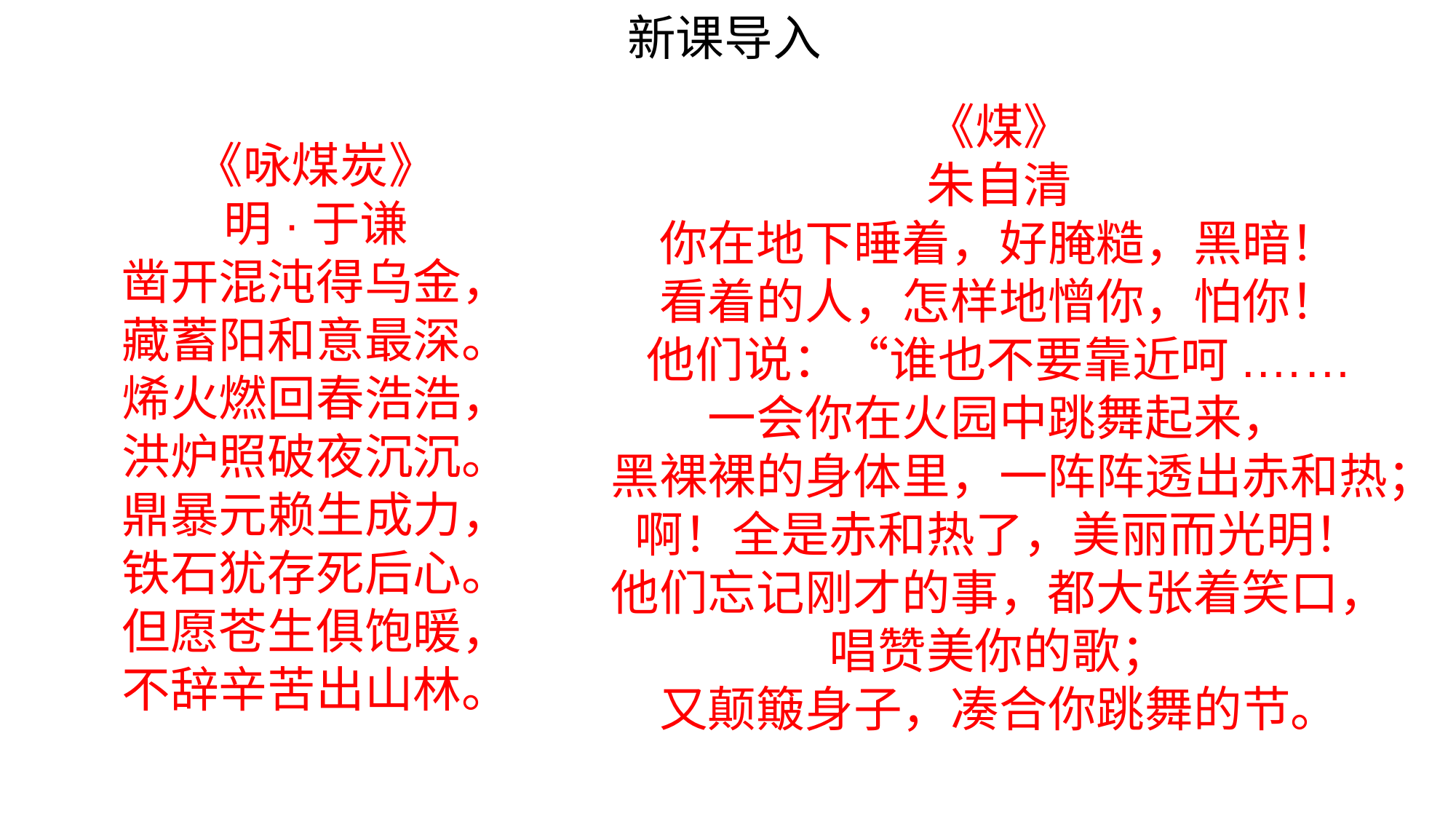

新课导入
《煤》
朱自清
你在地下睡着，好腌糙，黑暗！
看着的人，怎样地憎你，怕你！
他们说：“谁也不要靠近呵.……
一会你在火园中跳舞起来，
黑裸裸的身体里，一阵阵透出赤和热；
啊！全是赤和热了，美丽而光明！
他们忘记刚才的事，都大张着笑口，唱赞美你的歌；
又颠簸身子，凑合你跳舞的节。
《咏煤炭》
明·于谦
凿开混沌得乌金，
藏蓄阳和意最深。
烯火燃回春浩浩，
洪炉照破夜沉沉。
鼎暴元赖生成力，
铁石犹存死后心。
但愿苍生俱饱暖，
不辞辛苦出山林。